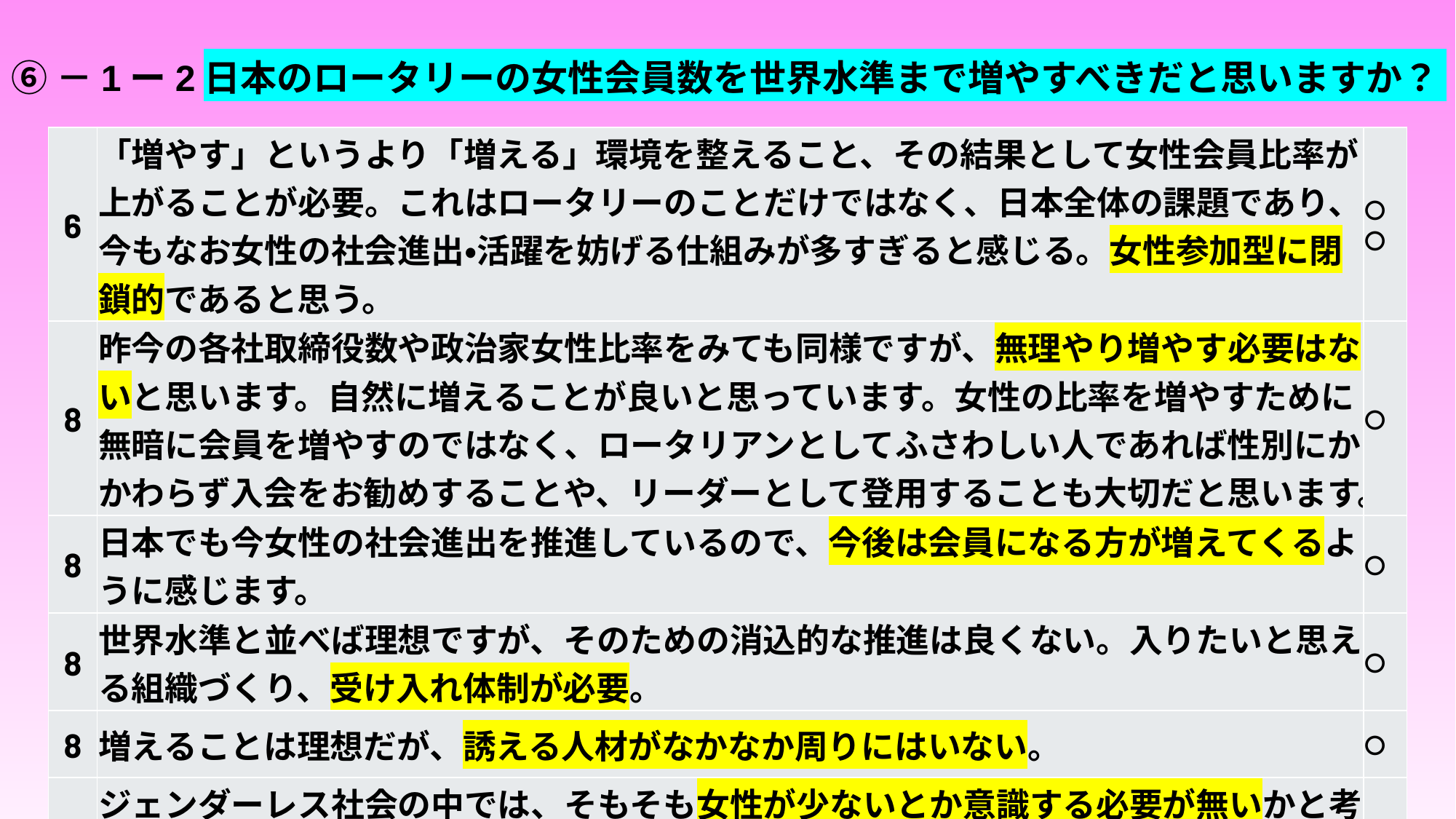

# ⑥－1ー2日本のロータリーの女性会員数を世界水準まで増やすべきだと思いますか？
| 6 | 「増やす」というより「増える」環境を整えること、その結果として女性会員比率が上がることが必要。これはロータリーのことだけではなく、日本全体の課題であり、今もなお女性の社会進出・活躍を妨げる仕組みが多すぎると感じる。女性参加型に閉鎖的であると思う。 | 〇〇 |
| --- | --- | --- |
| 8 | 昨今の各社取締役数や政治家女性比率をみても同様ですが、無理やり増やす必要はないと思います。自然に増えることが良いと思っています。女性の比率を増やすために無暗に会員を増やすのではなく、ロータリアンとしてふさわしい人であれば性別にかかわらず入会をお勧めすることや、リーダーとして登用することも大切だと思います。 | 〇 |
| 8 | 日本でも今女性の社会進出を推進しているので、今後は会員になる方が増えてくるように感じます。 | 〇 |
| 8 | 世界水準と並べば理想ですが、そのための消込的な推進は良くない。入りたいと思える組織づくり、受け入れ体制が必要。 | 〇 |
| 8 | 増えることは理想だが、誘える人材がなかなか周りにはいない。 | 〇 |
| 8 | ジェンダーレス社会の中では、そもそも女性が少ないとか意識する必要が無いかと考えます。人数を増やすというより女性だから活動しにくいのであれば、そこを改善することが良いと思います。そうすれば自然に女性も増えるのではないでしょうか。 | 〇 |